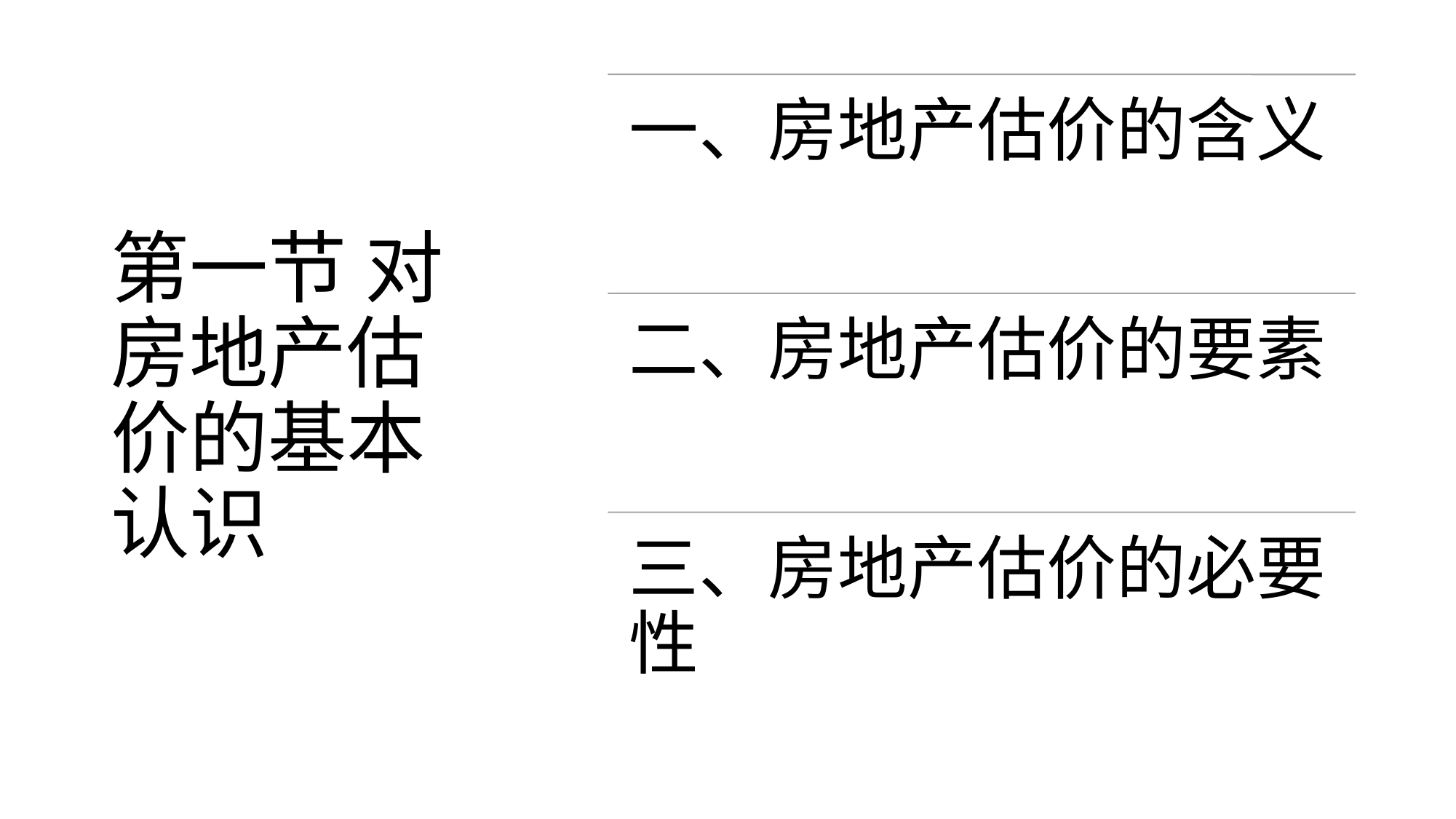

# 第一节 对房地产估价的基本认识
一、房地产估价的含义
二、房地产估价的要素
三、房地产估价的必要性